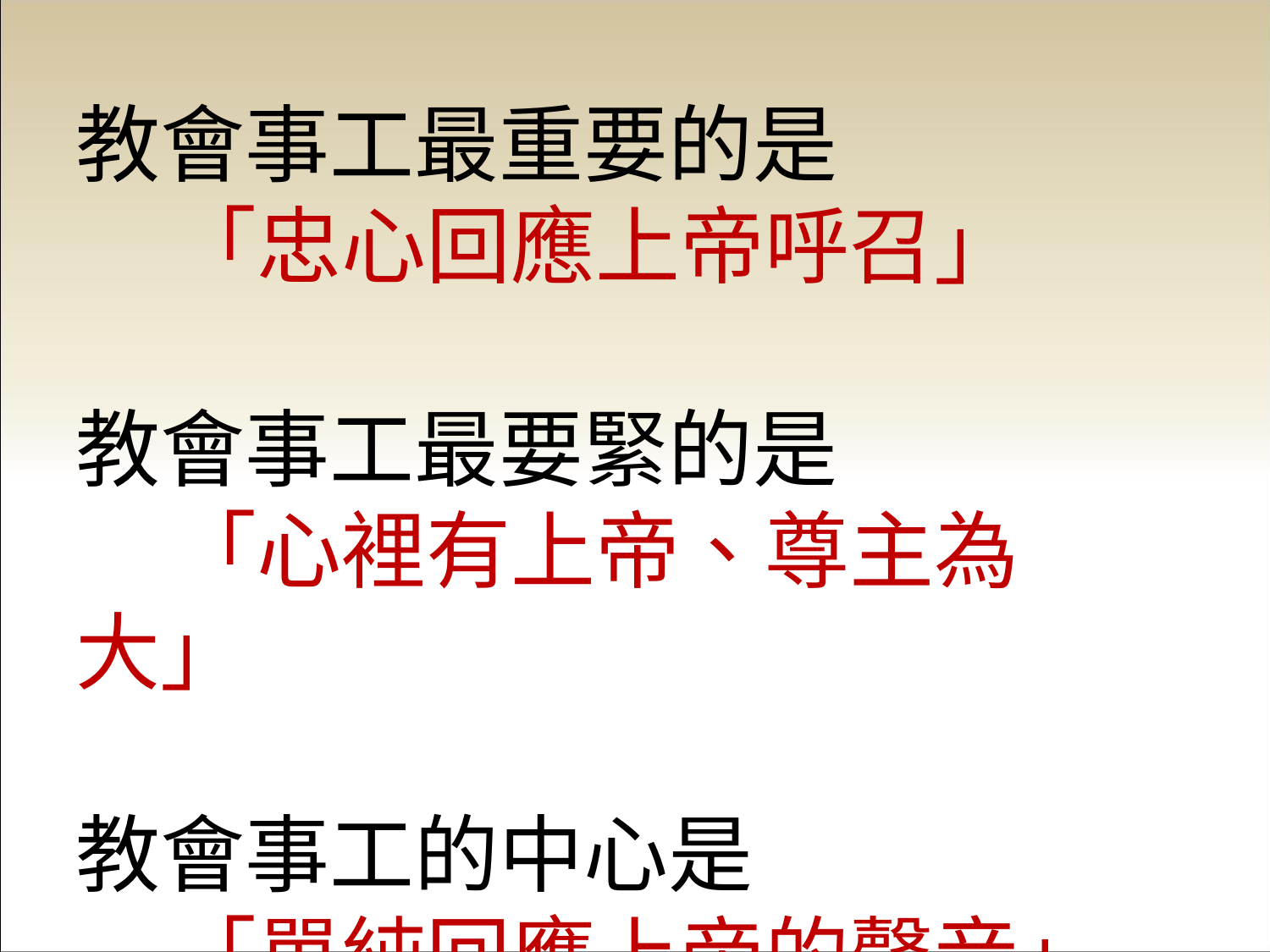

教會事工最重要的是
    「忠心回應上帝呼召」

教會事工最要緊的是
    「心裡有上帝、尊主為大」

教會事工的中心是
    「單純回應上帝的聲音」